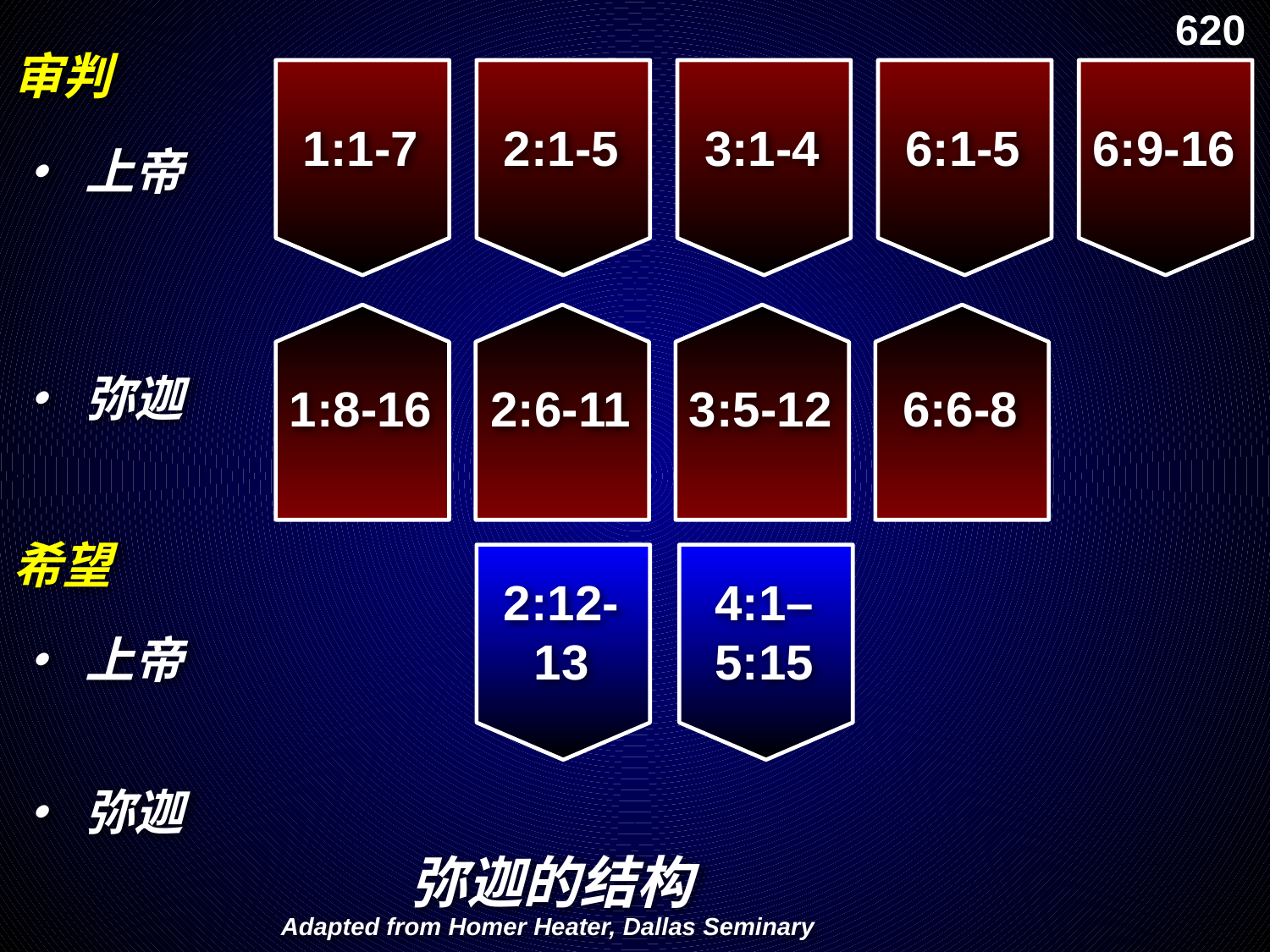

620
审判

1:1-7

2:1-5

3:1-4

6:1-5

6:9-16
• 上帝

1:8-16

2:6-11

3:5-12

6:6-8
• 弥迦
希望

2:12-
13

4:1–5:15
• 上帝
• 弥迦
# 弥迦的结构
Adapted from Homer Heater, Dallas Seminary